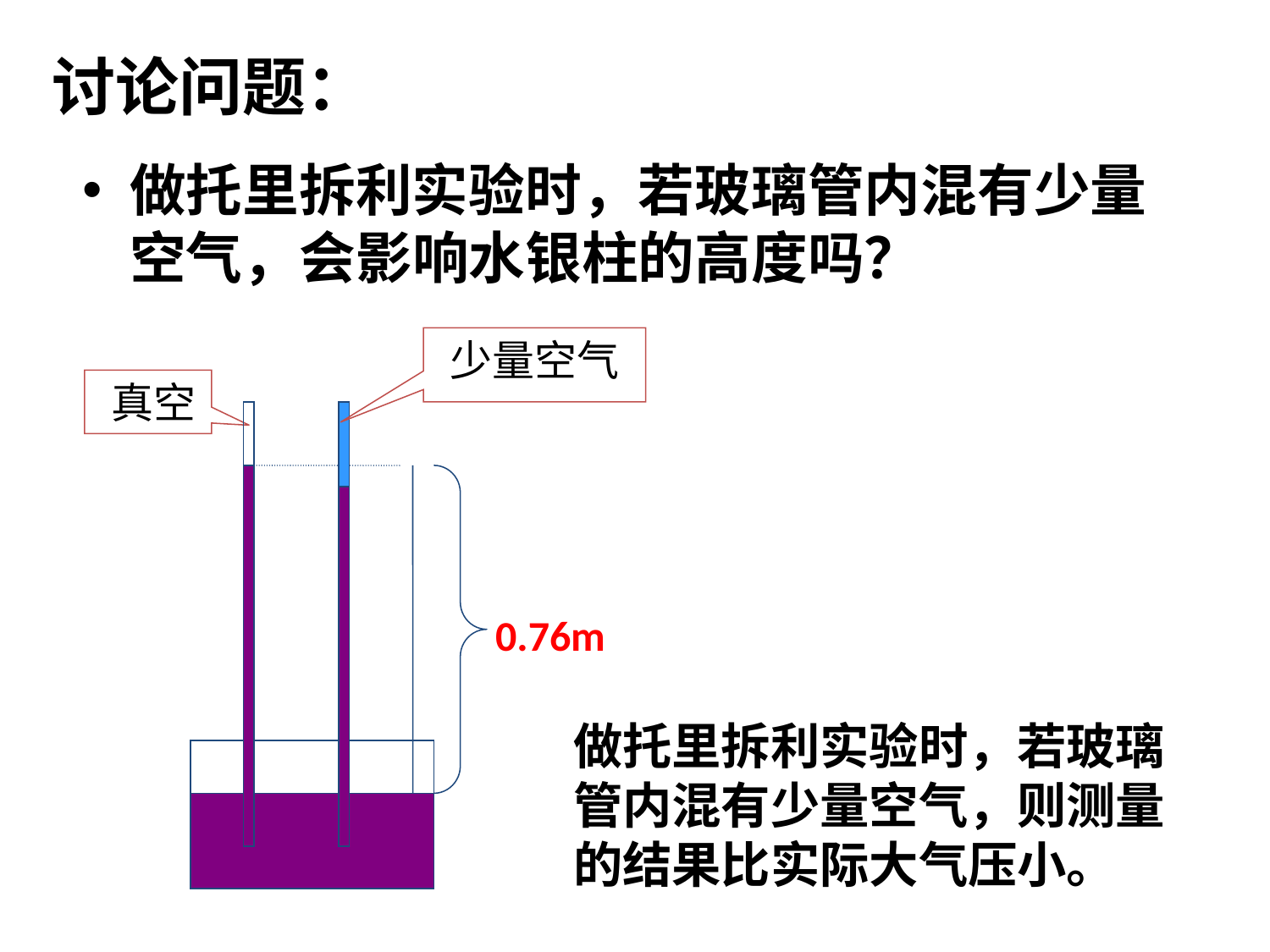

讨论问题：
做托里拆利实验时，若玻璃管内混有少量空气，会影响水银柱的高度吗？
少量空气
真空

0.76m

做托里拆利实验时，若玻璃管内混有少量空气，则测量的结果比实际大气压小。